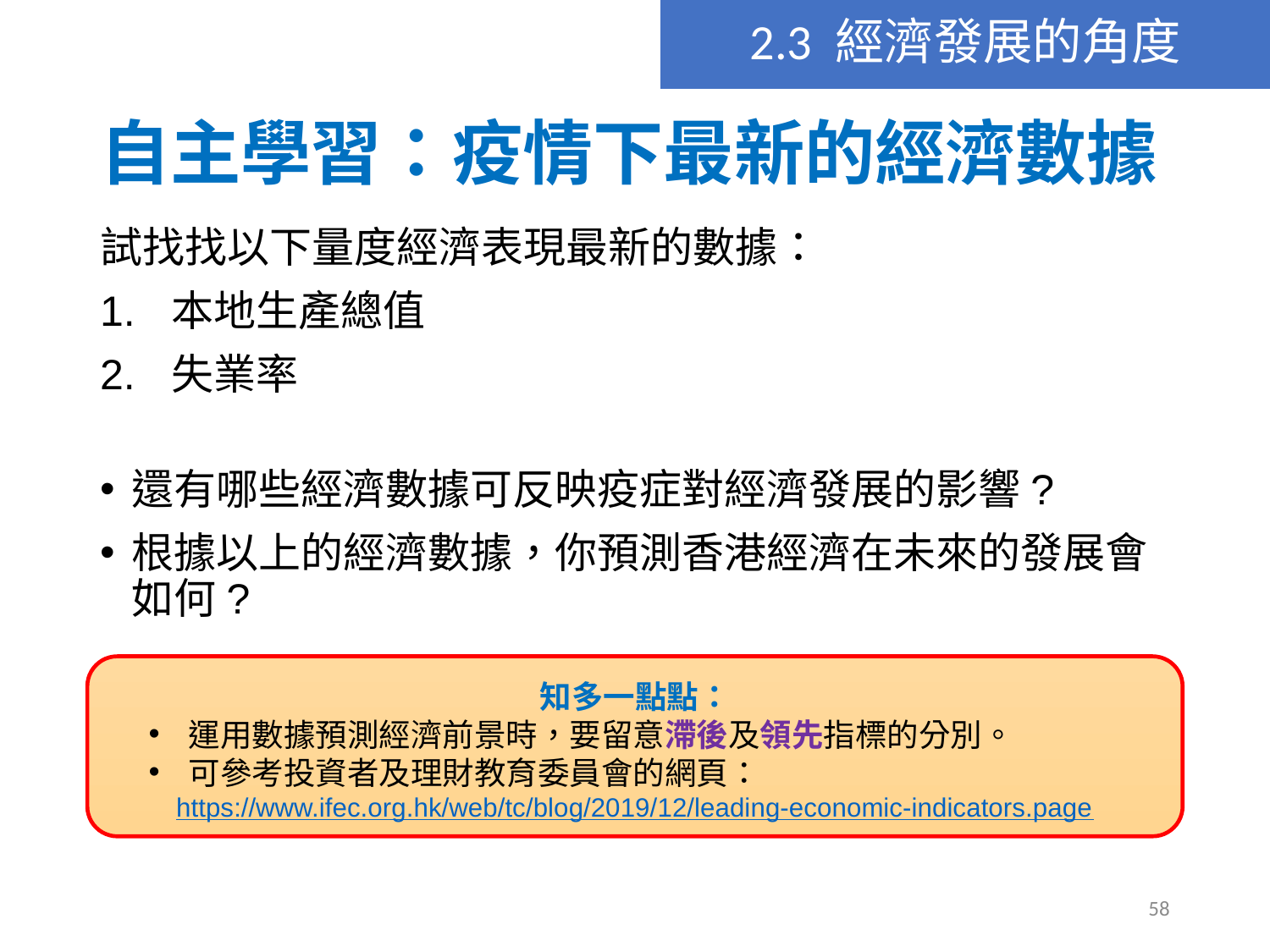

2.3 經濟發展的角度
# 自主學習：疫情下最新的經濟數據
試找找以下量度經濟表現最新的數據：
本地生產總值
失業率

還有哪些經濟數據可反映疫症對經濟發展的影響?
根據以上的經濟數據，你預測香港經濟在未來的發展會如何?

知多一點點：
運用數據預測經濟前景時，要留意滯後及領先指標的分別。
可參考投資者及理財教育委員會的網頁：
https://www.ifec.org.hk/web/tc/blog/2019/12/leading-economic-indicators.page

58